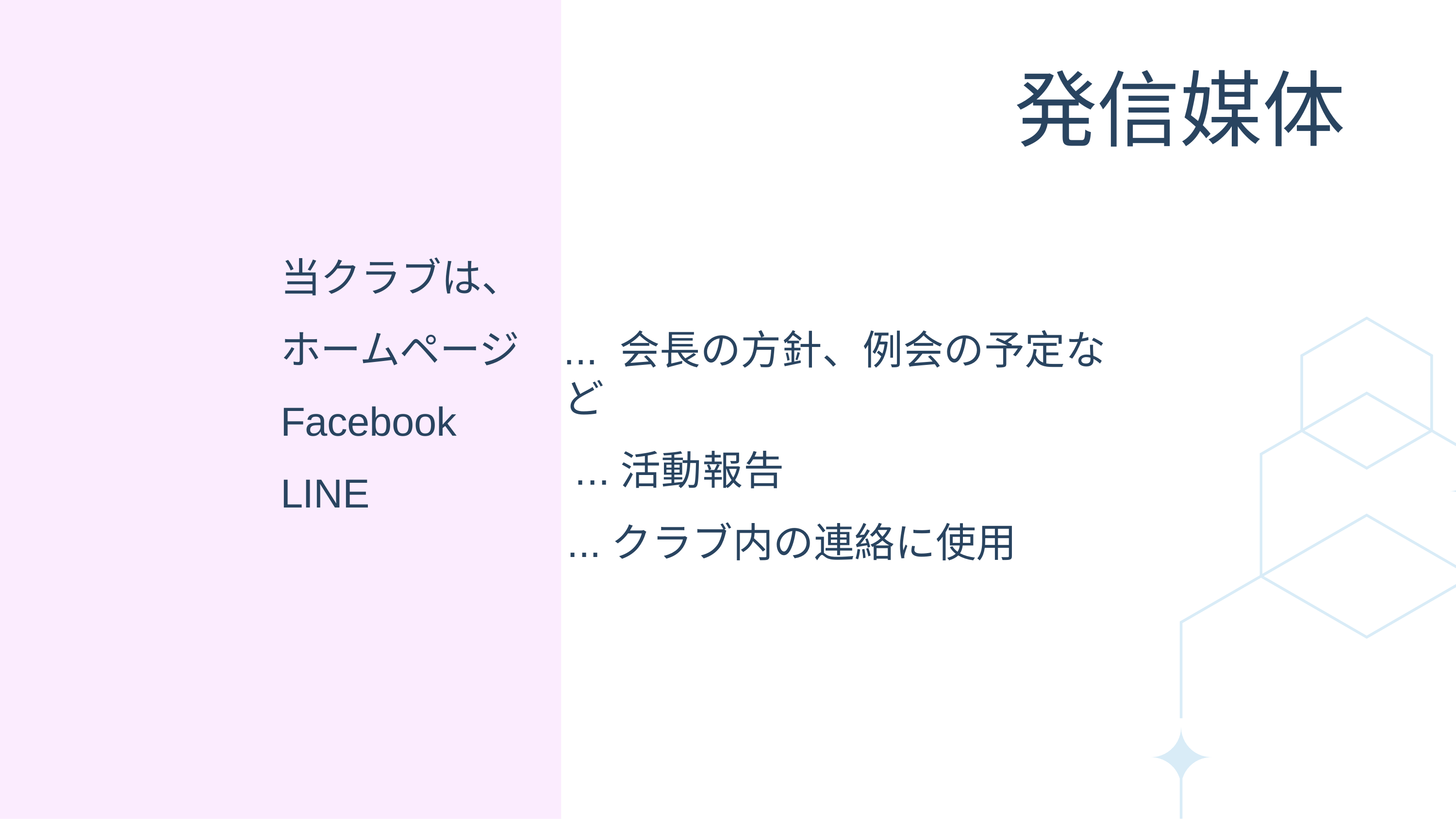

# 発信媒体
当クラブは、ホームページ Facebook LINE
... 会長の方針、例会の予定など
...活動報告
...クラブ内の連絡に使用